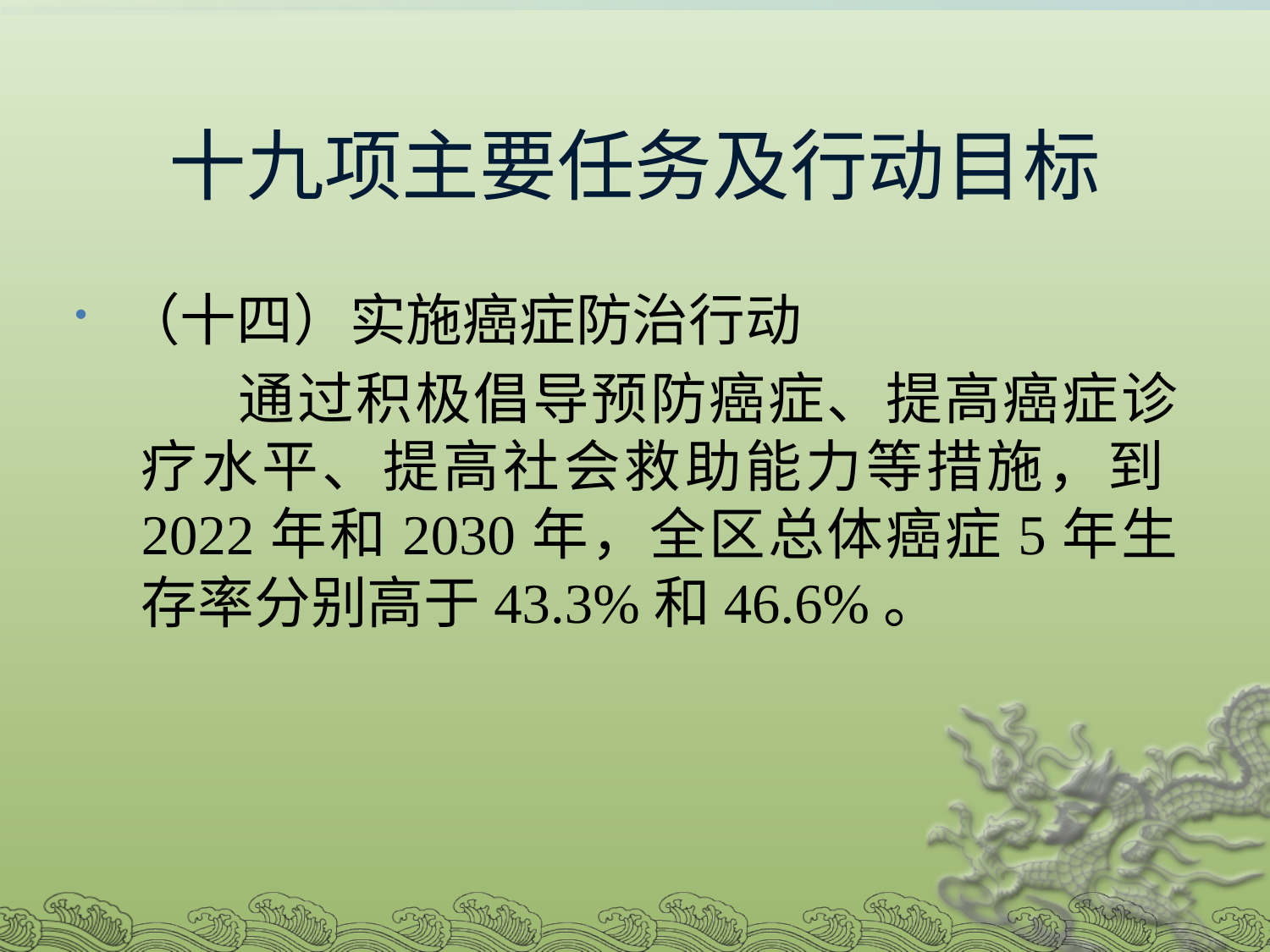

# 十九项主要任务及行动目标
（十四）实施癌症防治行动
通过积极倡导预防癌症、提高癌症诊疗水平、提高社会救助能力等措施，到2022年和2030年，全区总体癌症5年生存率分别高于43.3%和46.6%。